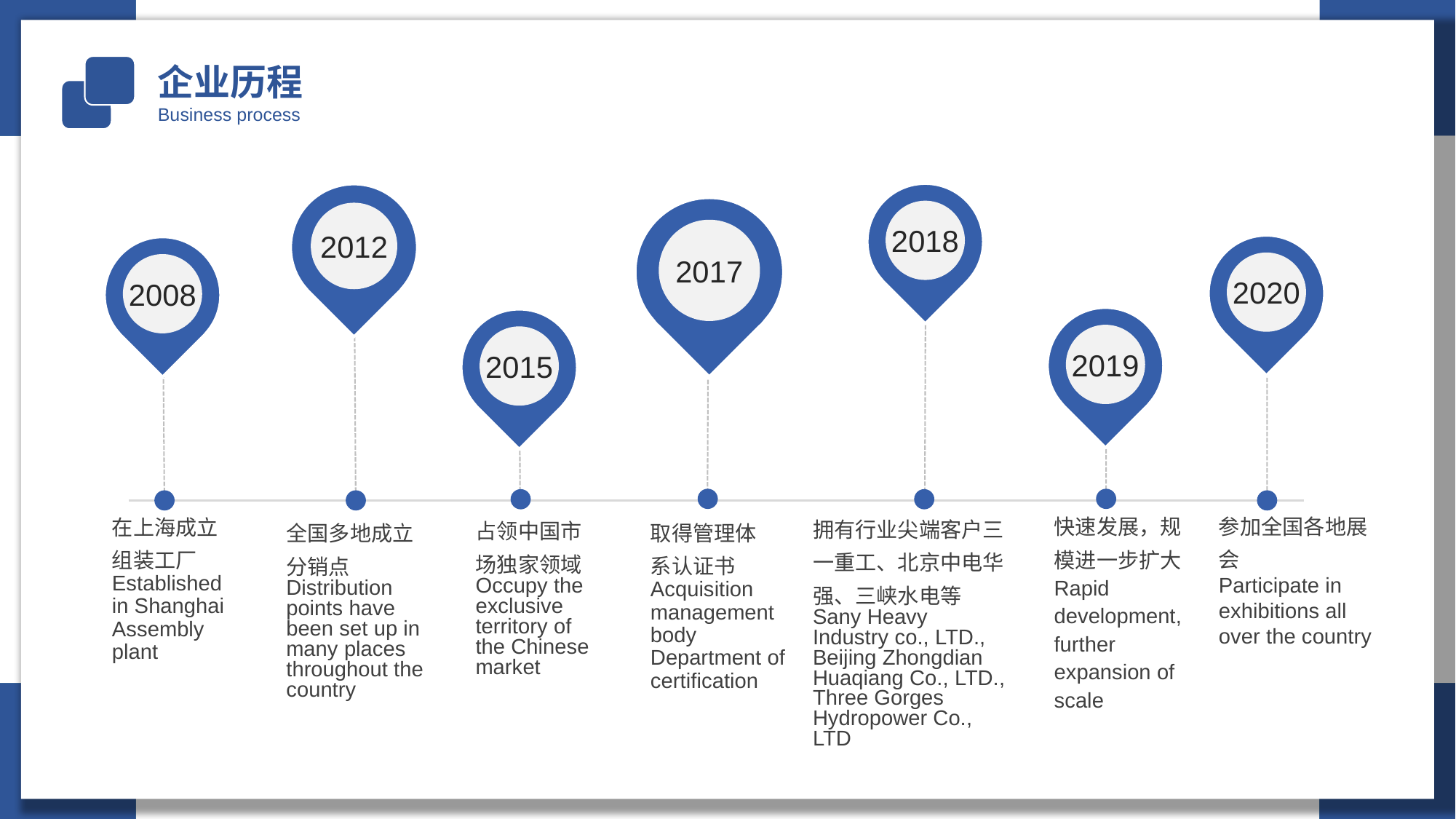

企业历程
Business process

2018

2012

2017

2020

2008

2019

2015

参加全国各地展会
Participate in exhibitions all over the country
快速发展，规模进一步扩大
Rapid development, further expansion of scale
在上海成立
组装工厂
Established in Shanghai
Assembly plant
拥有行业尖端客户三一重工、北京中电华强、三峡水电等
Sany Heavy Industry co., LTD., Beijing Zhongdian Huaqiang Co., LTD., Three Gorges Hydropower Co., LTD
占领中国市场独家领域
Occupy the exclusive territory of the Chinese market
取得管理体
系认证书
Acquisition management body
Department of certification
全国多地成立分销点
Distribution points have been set up in many places throughout the country